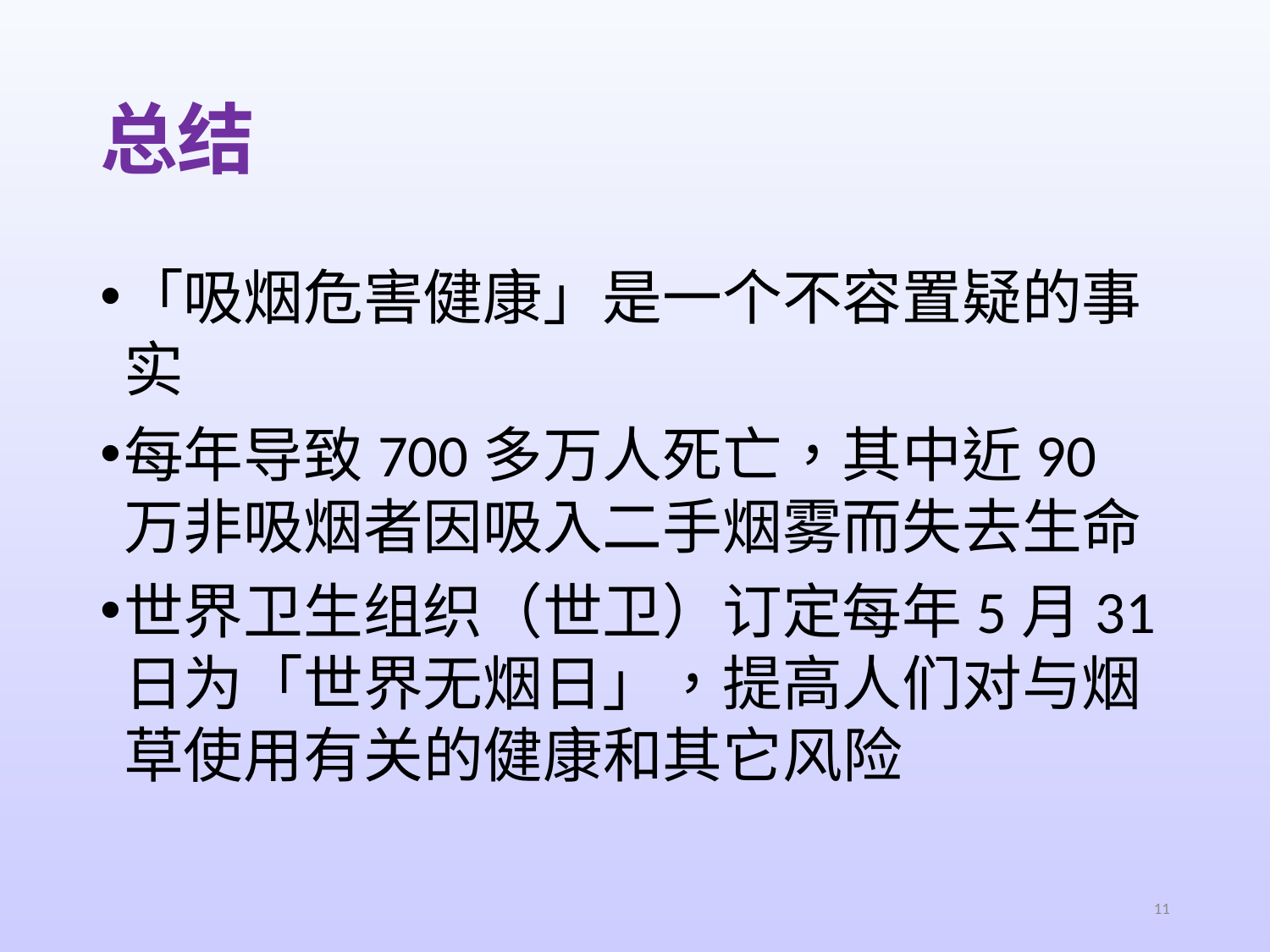

# 总结
「吸烟危害健康」是一个不容置疑的事实
每年导致700多万人死亡，其中近90万非吸烟者因吸入二手烟雾而失去生命
世界卫生组织（世卫）订定每年5月31日为「世界无烟日」，提高人们对与烟草使用有关的健康和其它风险
11